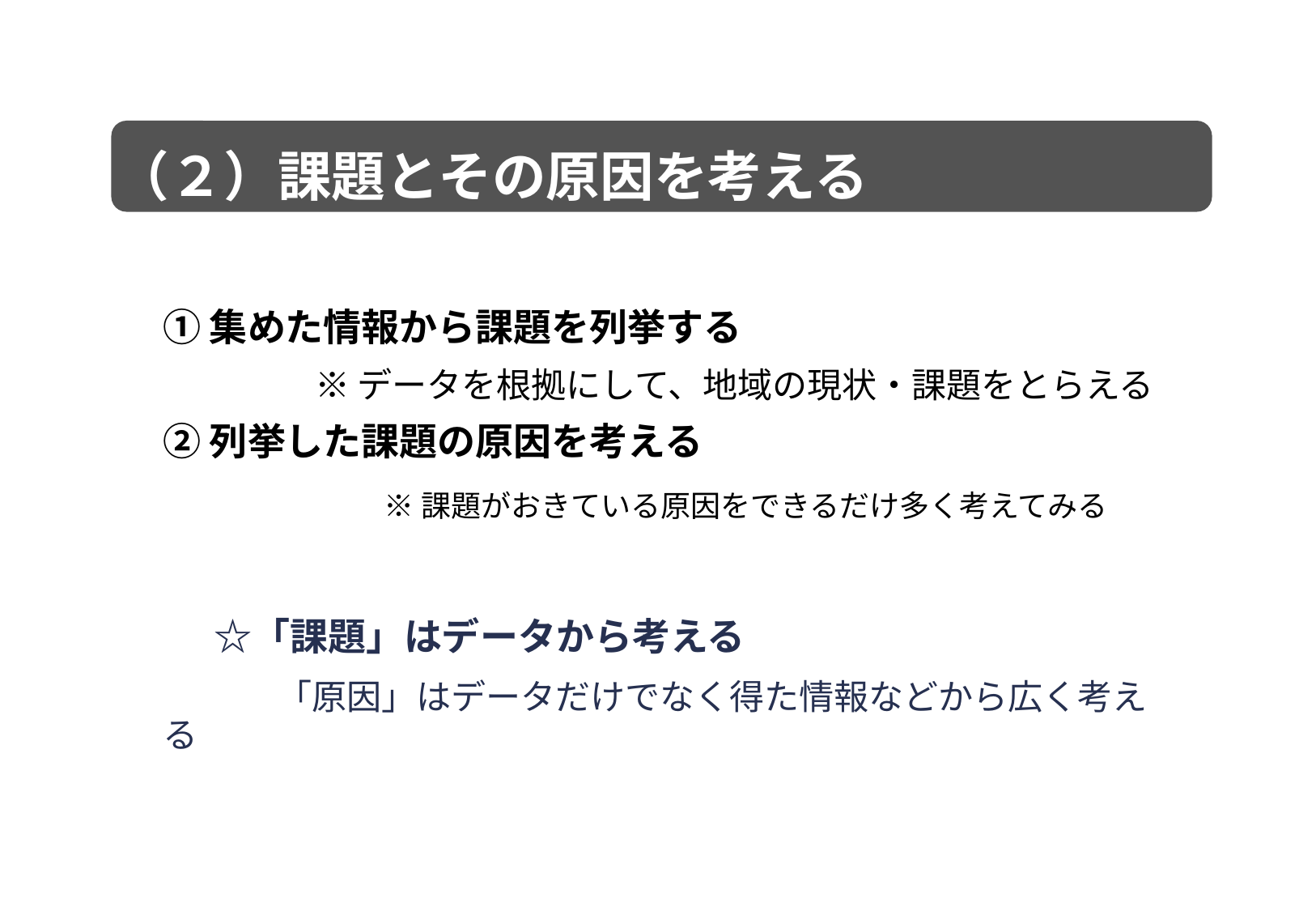

（２）課題とその原因を考える
①集めた情報から課題を列挙する
　　　　※ データを根拠にして、地域の現状・課題をとらえる
②列挙した課題の原因を考える
　　　　　※ 課題がおきている原因をできるだけ多く考えてみる

　☆「課題」はデータから考える
　　　「原因」はデータだけでなく得た情報などから広く考える